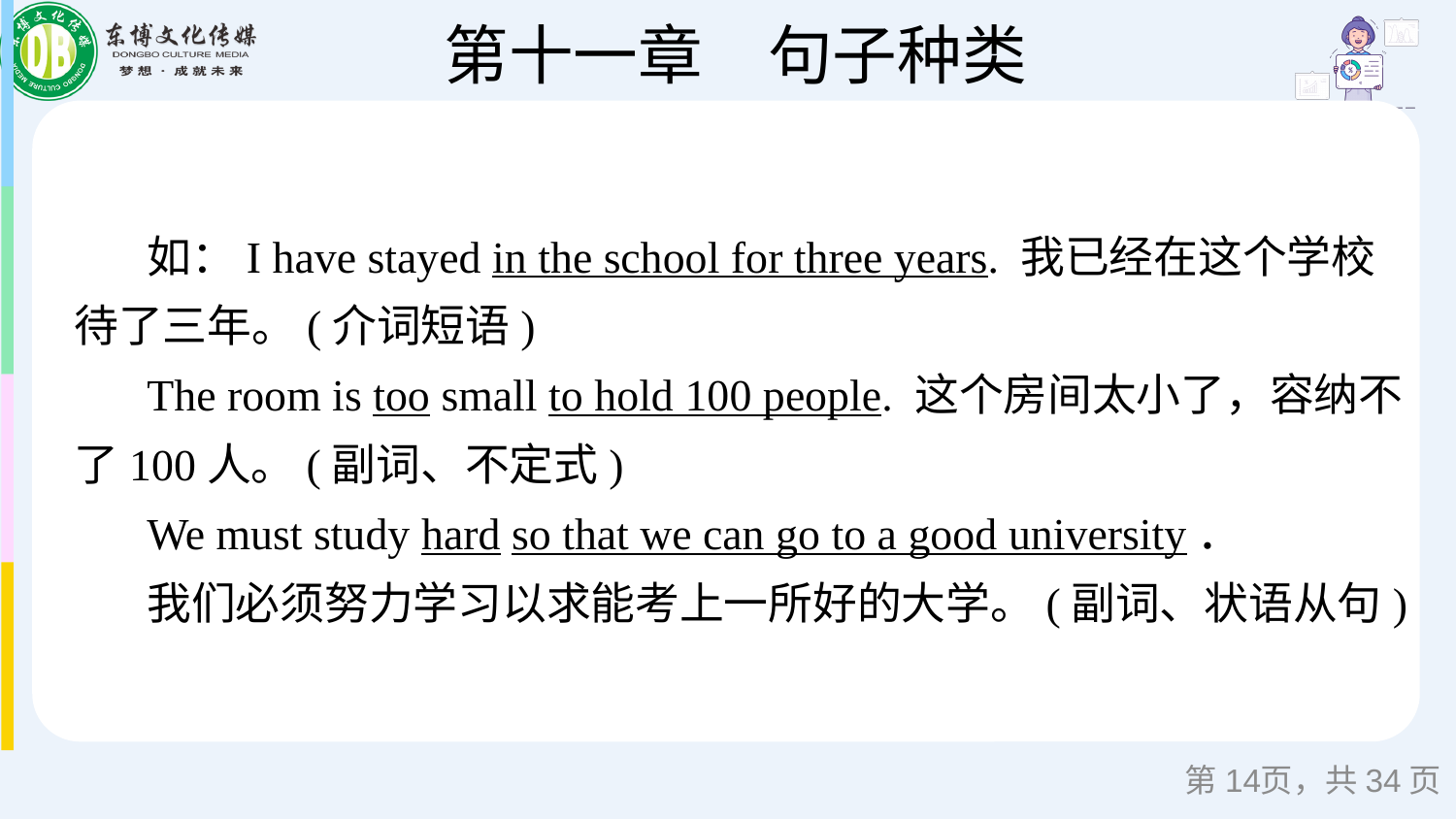

如：I have stayed in the school for three years. 我已经在这个学校待了三年。(介词短语)
The room is too small to hold 100 people. 这个房间太小了，容纳不了100人。(副词、不定式)
We must study hard so that we can go to a good university．
我们必须努力学习以求能考上一所好的大学。(副词、状语从句)
第14页，共34页